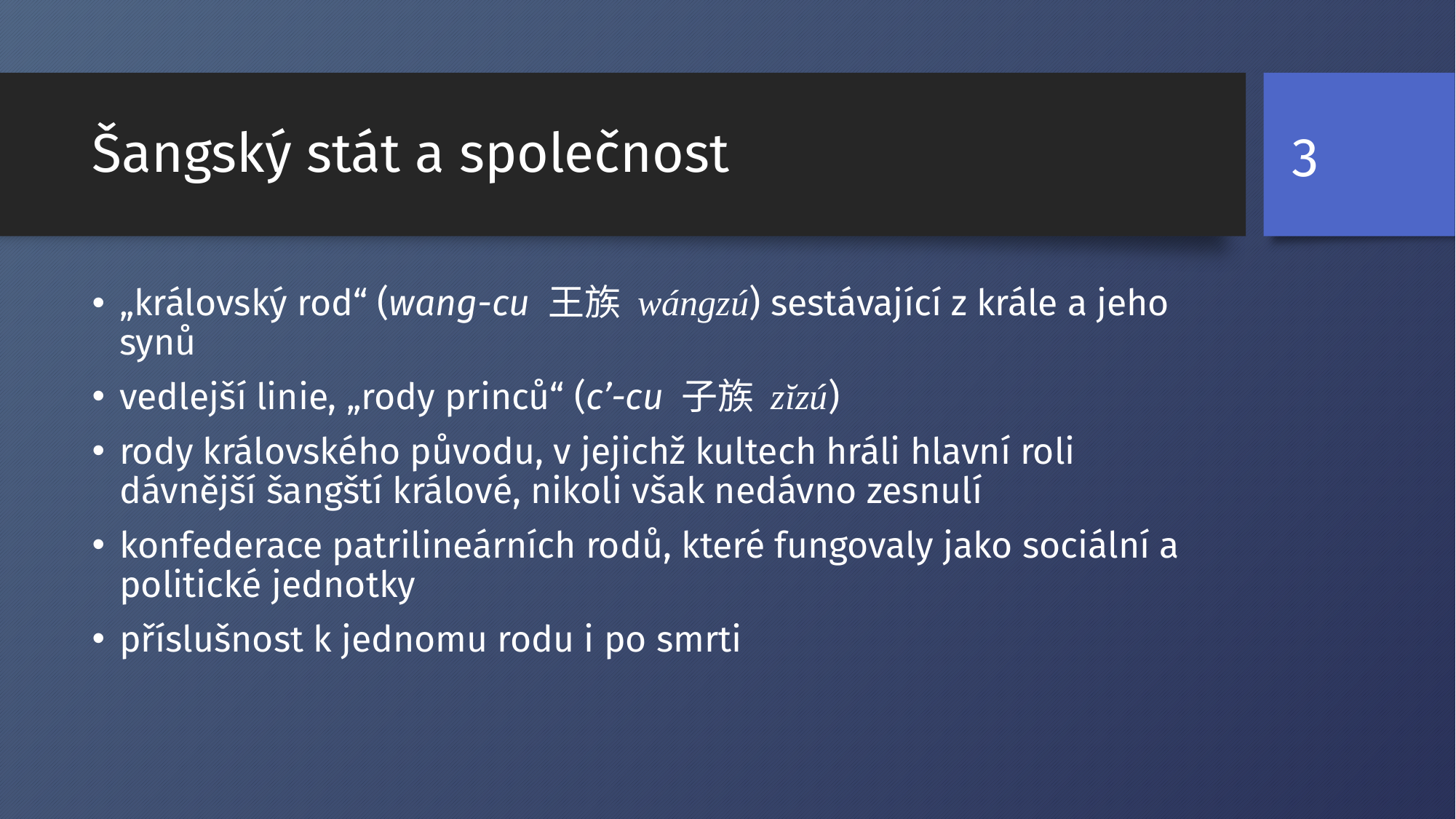

3
# Šangský stát a společnost
„královský rod“ (wang-cu 王族 wángzú) sestávající z krále a jeho synů
vedlejší linie, „rody princů“ (c’-cu 子族 zĭzú)
rody královského původu, v jejichž kultech hráli hlavní roli dávnější šangští králové, nikoli však nedávno zesnulí
konfederace patrilineárních rodů, které fungovaly jako sociální a politické jednotky
příslušnost k jednomu rodu i po smrti